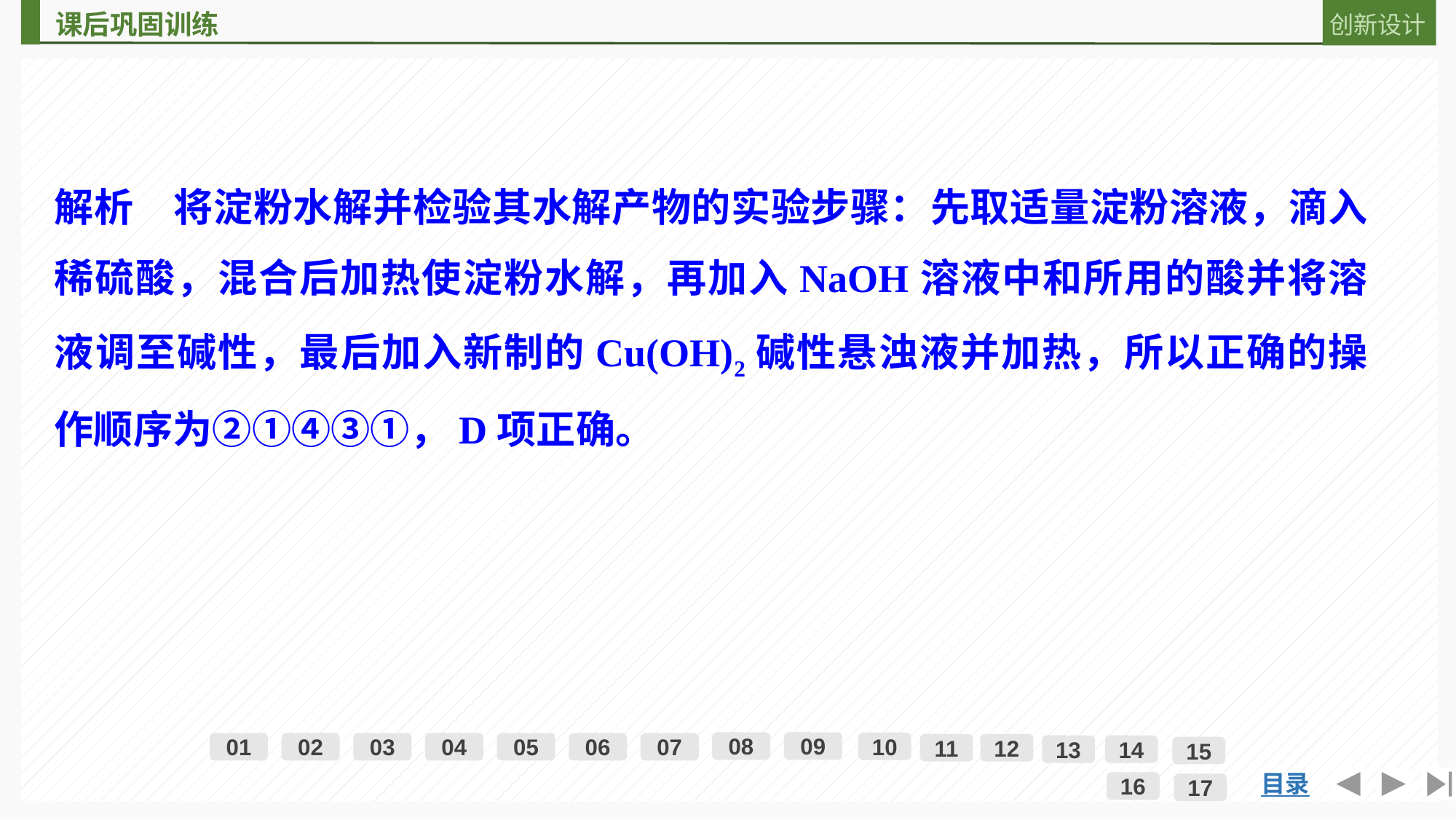

解析　将淀粉水解并检验其水解产物的实验步骤：先取适量淀粉溶液，滴入稀硫酸，混合后加热使淀粉水解，再加入NaOH溶液中和所用的酸并将溶液调至碱性，最后加入新制的Cu(OH)2碱性悬浊液并加热，所以正确的操作顺序为②①④③①，D项正确。